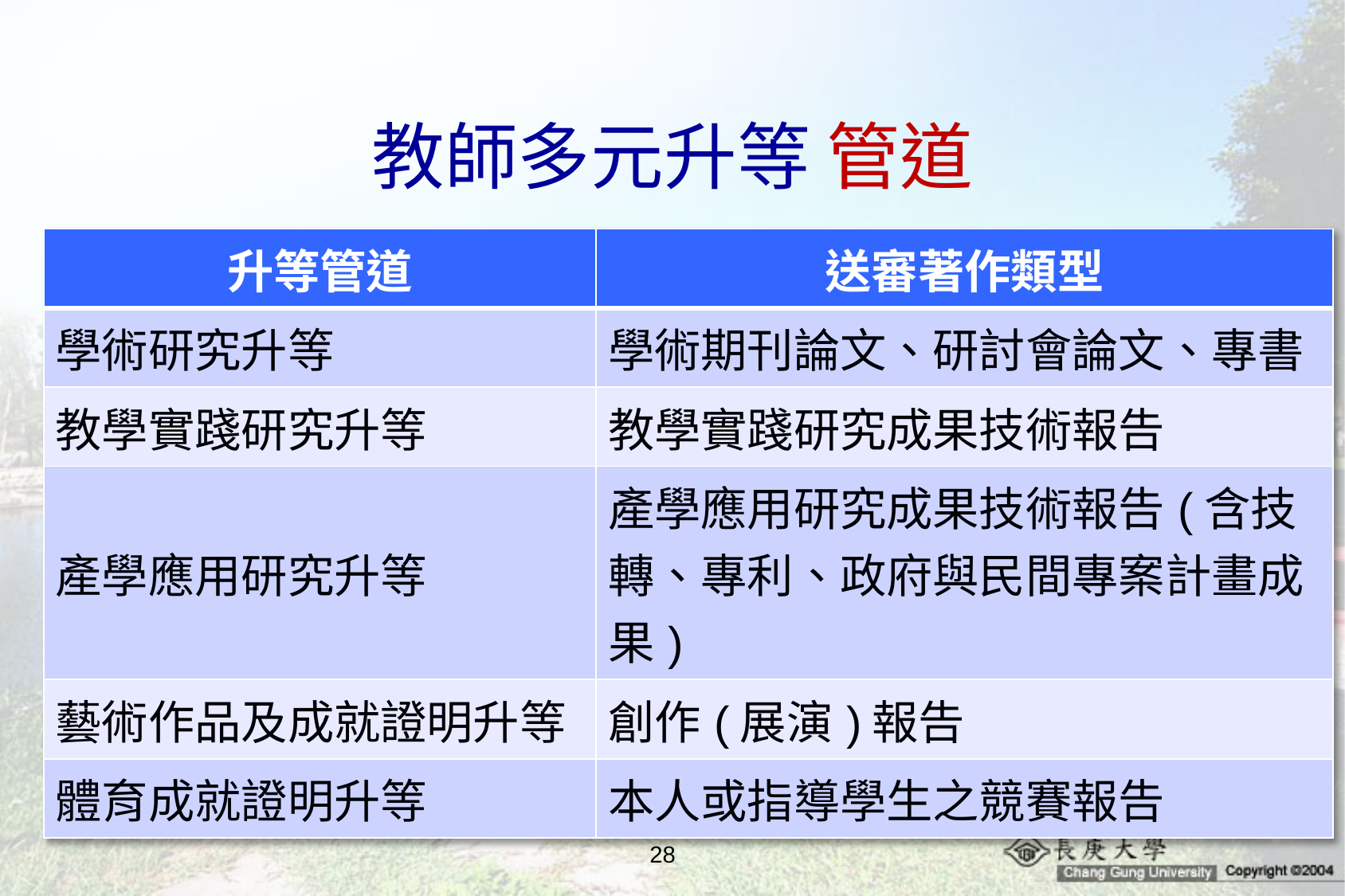

# 教師多元升等 管道
| 升等管道 | 送審著作類型 |
| --- | --- |
| 學術研究升等 | 學術期刊論文、研討會論文、專書 |
| 教學實踐研究升等 | 教學實踐研究成果技術報告 |
| 產學應用研究升等 | 產學應用研究成果技術報告(含技轉、專利、政府與民間專案計畫成果) |
| 藝術作品及成就證明升等 | 創作(展演)報告 |
| 體育成就證明升等 | 本人或指導學生之競賽報告 |
28